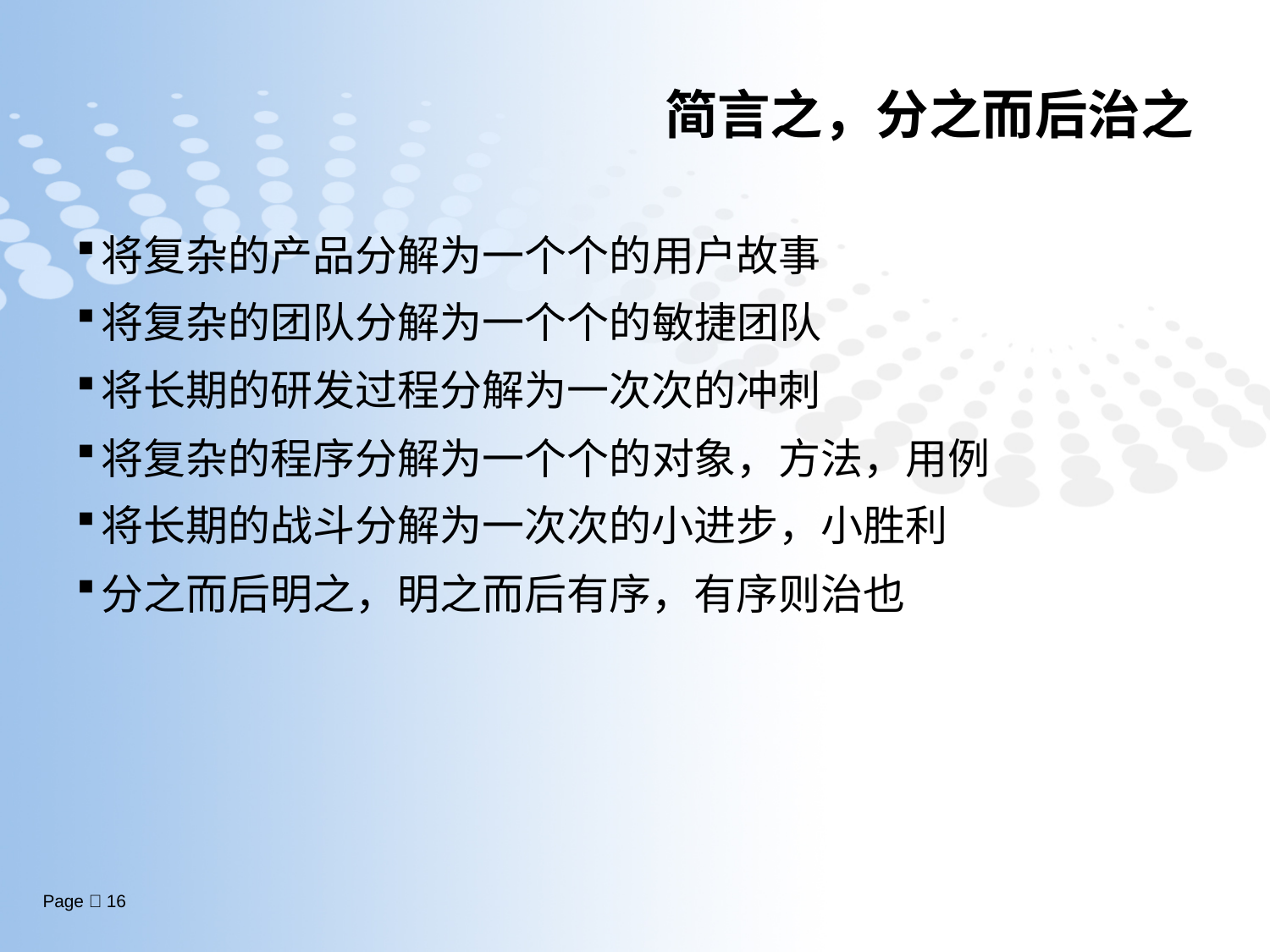

# 简言之，分之而后治之
将复杂的产品分解为一个个的用户故事
将复杂的团队分解为一个个的敏捷团队
将长期的研发过程分解为一次次的冲刺
将复杂的程序分解为一个个的对象，方法，用例
将长期的战斗分解为一次次的小进步，小胜利
分之而后明之，明之而后有序，有序则治也